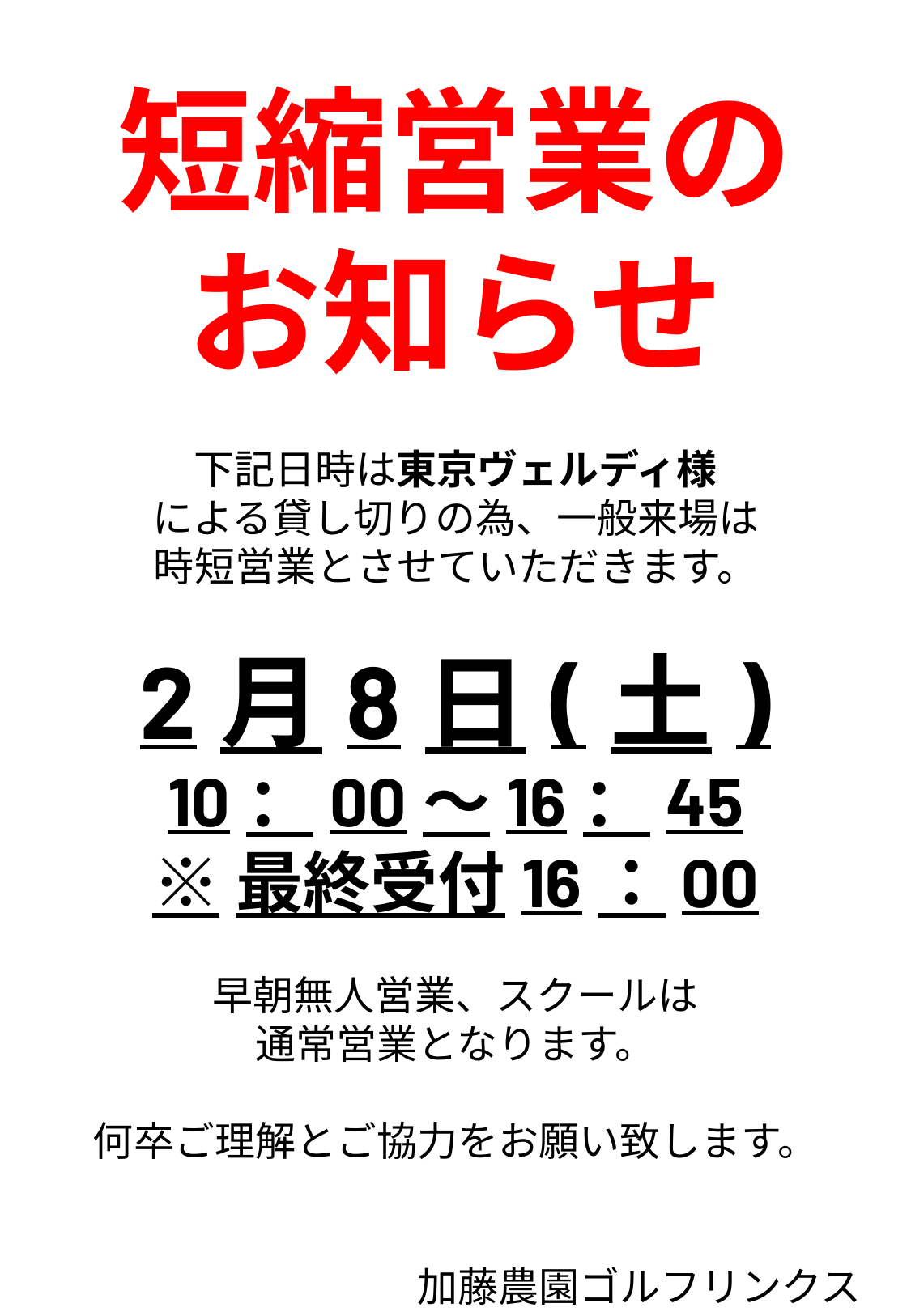

短縮営業のお知らせ
下記日時は東京ヴェルディ様
による貸し切りの為、一般来場は
時短営業とさせていただきます。

2月8日(土)
10：00～16：45
※最終受付16：00

早朝無人営業、スクールは
通常営業となります。

何卒ご理解とご協力をお願い致します。

加藤農園ゴルフリンクス